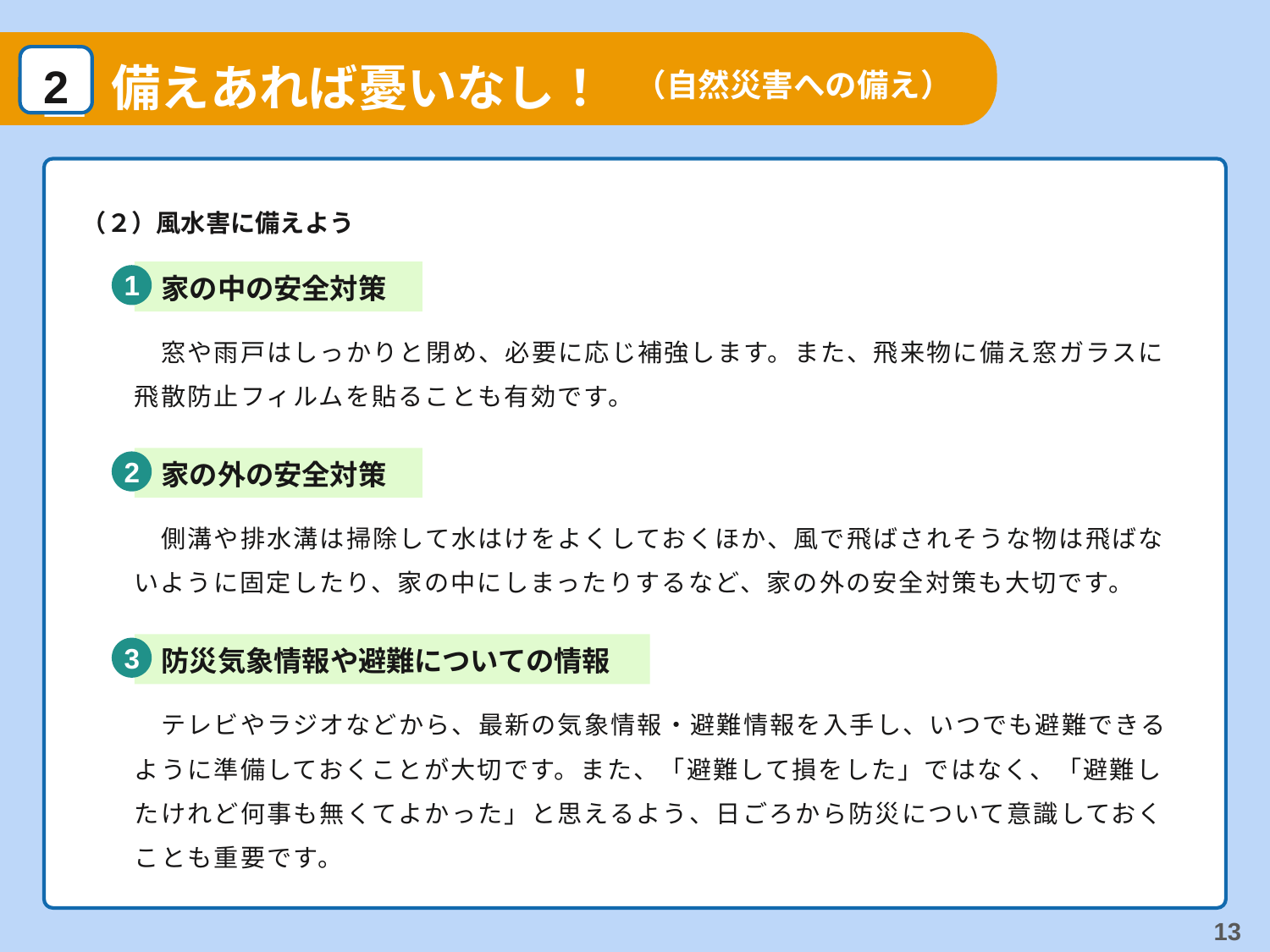

１
2
備えあれば憂いなし！
（自然災害への備え）

（２）風水害に備えよう

1
家の中の安全対策

　窓や雨戸はしっかりと閉め、必要に応じ補強します。また、飛来物に備え窓ガラスに飛散防止フィルムを貼ることも有効です。

2
家の外の安全対策

　側溝や排水溝は掃除して水はけをよくしておくほか、風で飛ばされそうな物は飛ばないように固定したり、家の中にしまったりするなど、家の外の安全対策も大切です。

3
防災気象情報や避難についての情報

　テレビやラジオなどから、最新の気象情報・避難情報を入手し、いつでも避難できるように準備しておくことが大切です。また、「避難して損をした」ではなく、「避難したけれど何事も無くてよかった」と思えるよう、日ごろから防災について意識しておくことも重要です。
ハザードマップの活用
・国土交通省ハザードマップポータルサイト
　　http://disaportal.gsi.go.jp/index2.html
・動画で学ぼう！ハザードマップ（日本損害保険協会）
　　http://www.sonpo.or.jp/protection/bousai/hm/index.html